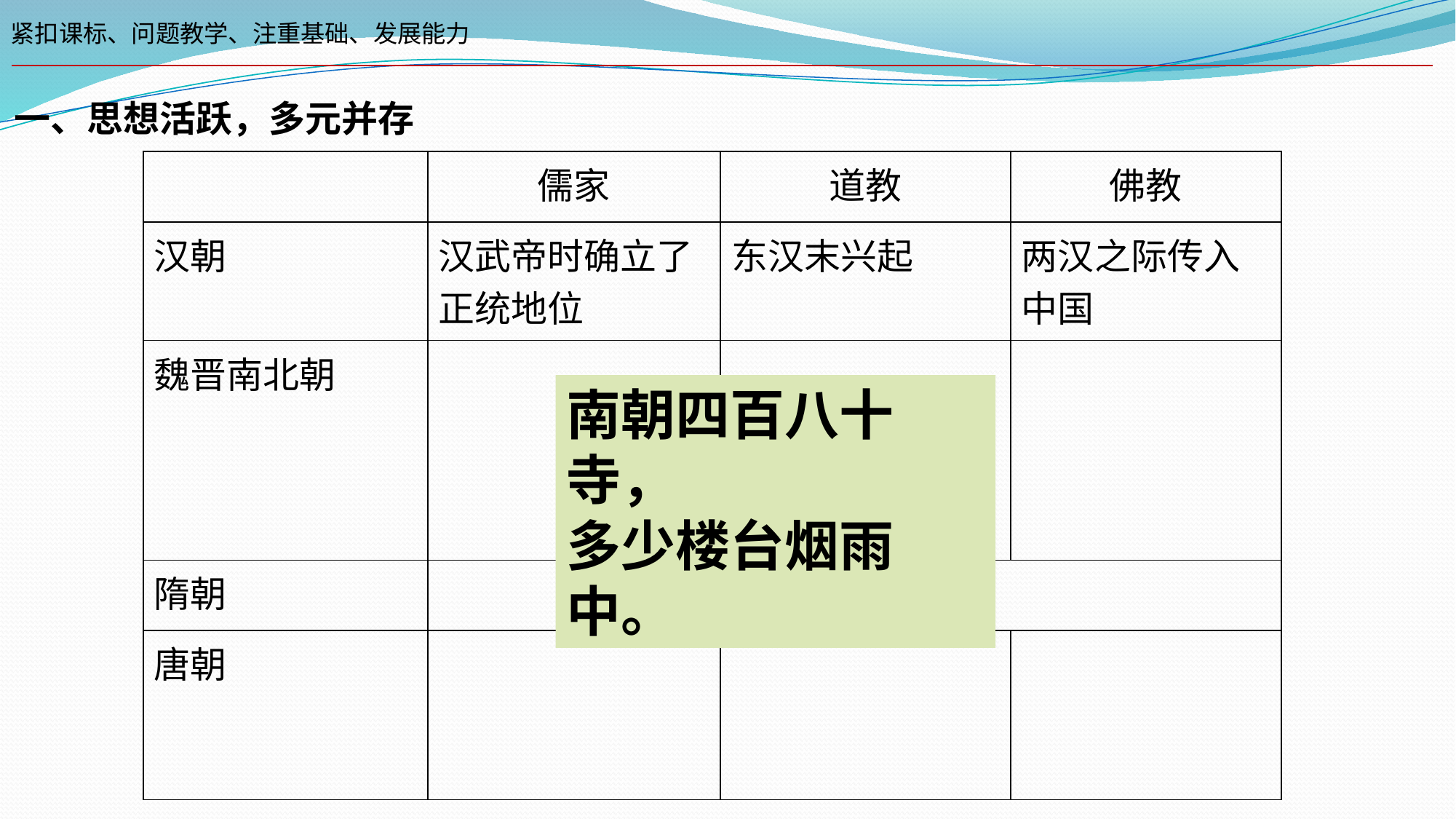

紧扣课标、问题教学、注重基础、发展能力
一、思想活跃，多元并存
|  | 儒家 | 道教 | 佛教 |
| --- | --- | --- | --- |
| 汉朝 | 汉武帝时确立了正统地位 | 东汉末兴起 | 两汉之际传入中国 |
| 魏晋南北朝 |  |  |  |
| 隋朝 |  |  |  |
| 唐朝 |  |  |  |
南朝四百八十寺，
多少楼台烟雨中。